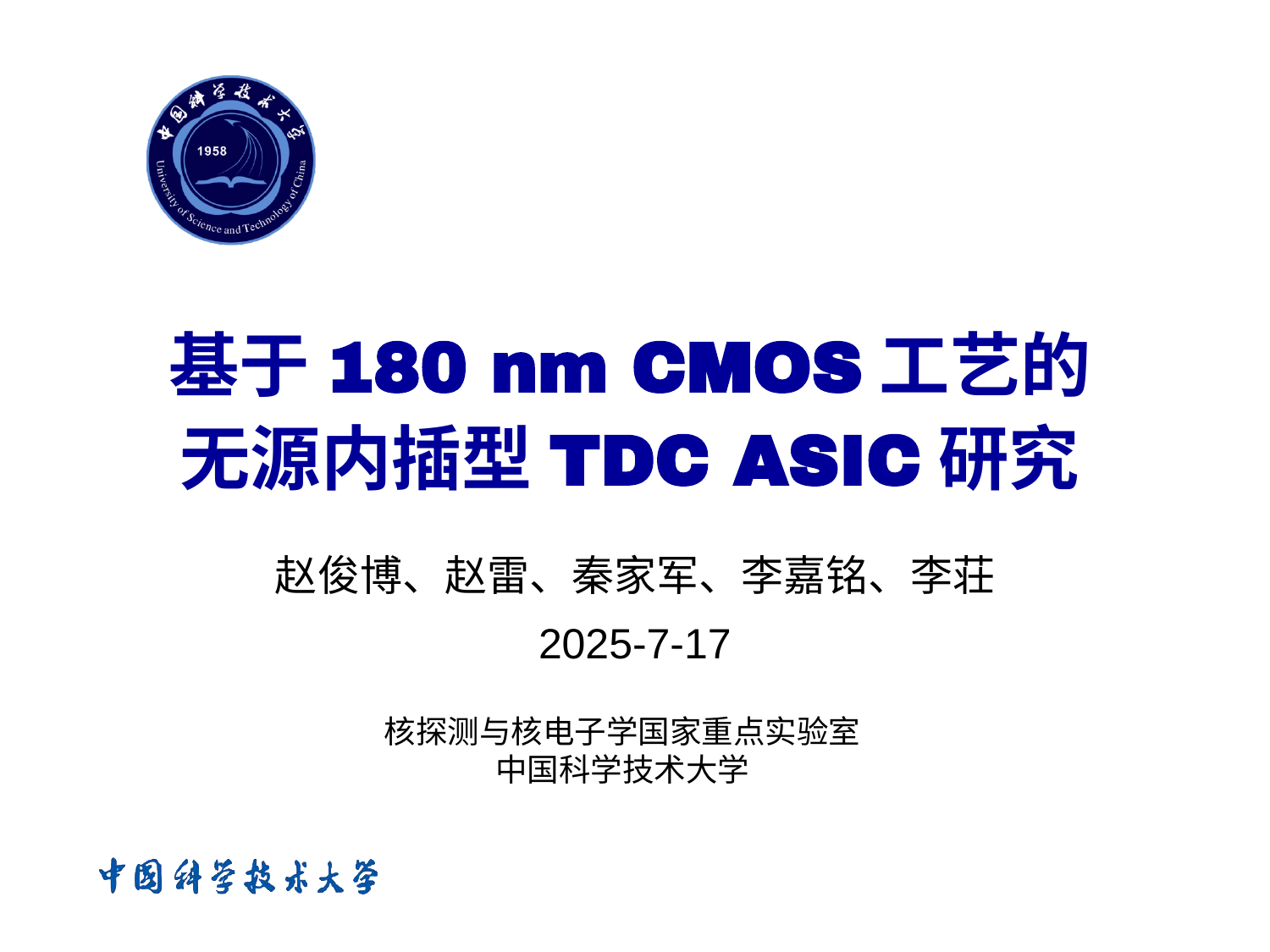

# 基于180 nm CMOS工艺的 无源内插型TDC ASIC研究
赵俊博、赵雷、秦家军、李嘉铭、李荘
2025-7-17
核探测与核电子学国家重点实验室
中国科学技术大学